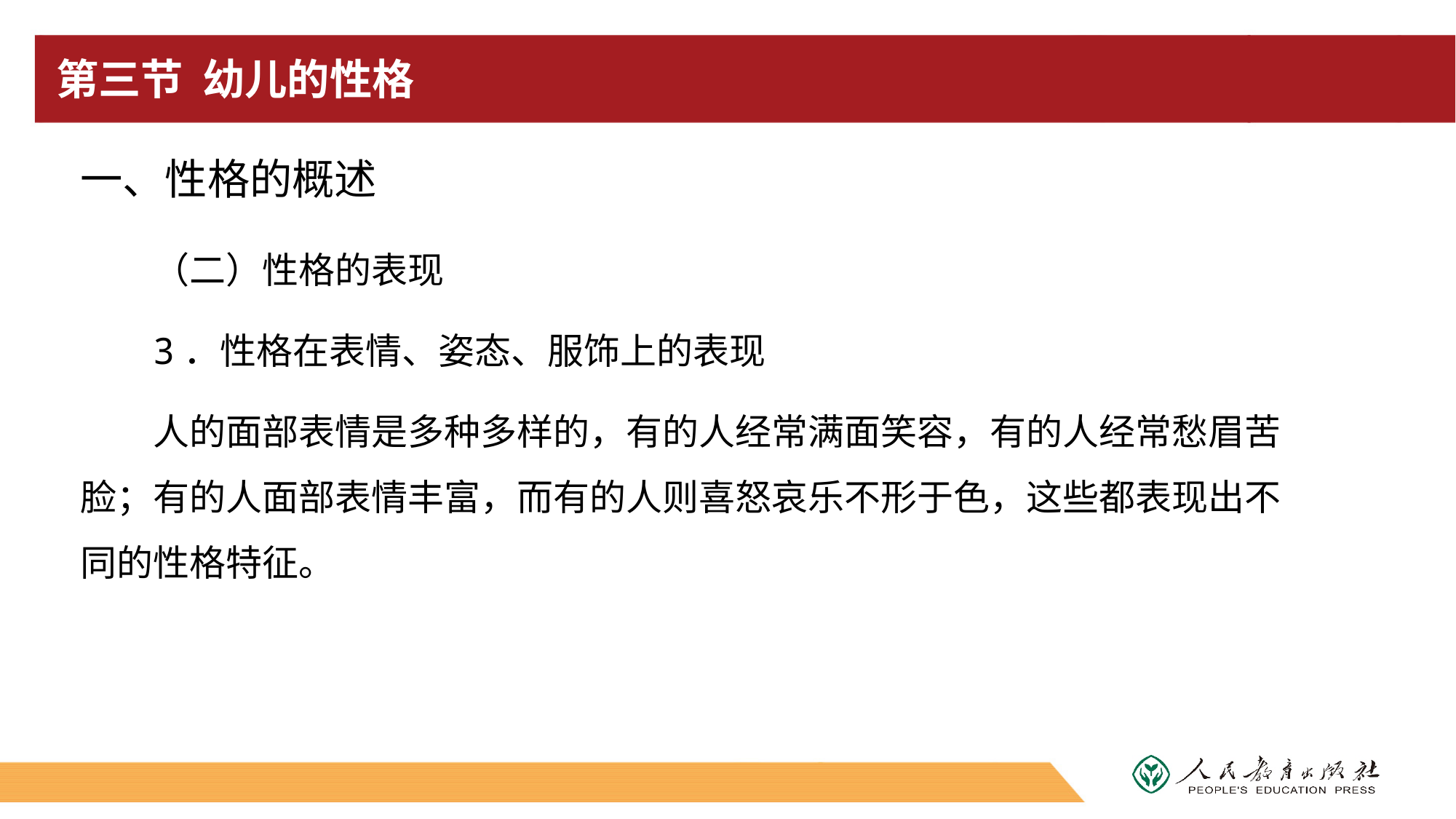

# 第三节  幼儿的性格
一、性格的概述
（二）性格的表现
3．性格在表情、姿态、服饰上的表现
人的面部表情是多种多样的，有的人经常满面笑容，有的人经常愁眉苦脸；有的人面部表情丰富，而有的人则喜怒哀乐不形于色，这些都表现出不同的性格特征。